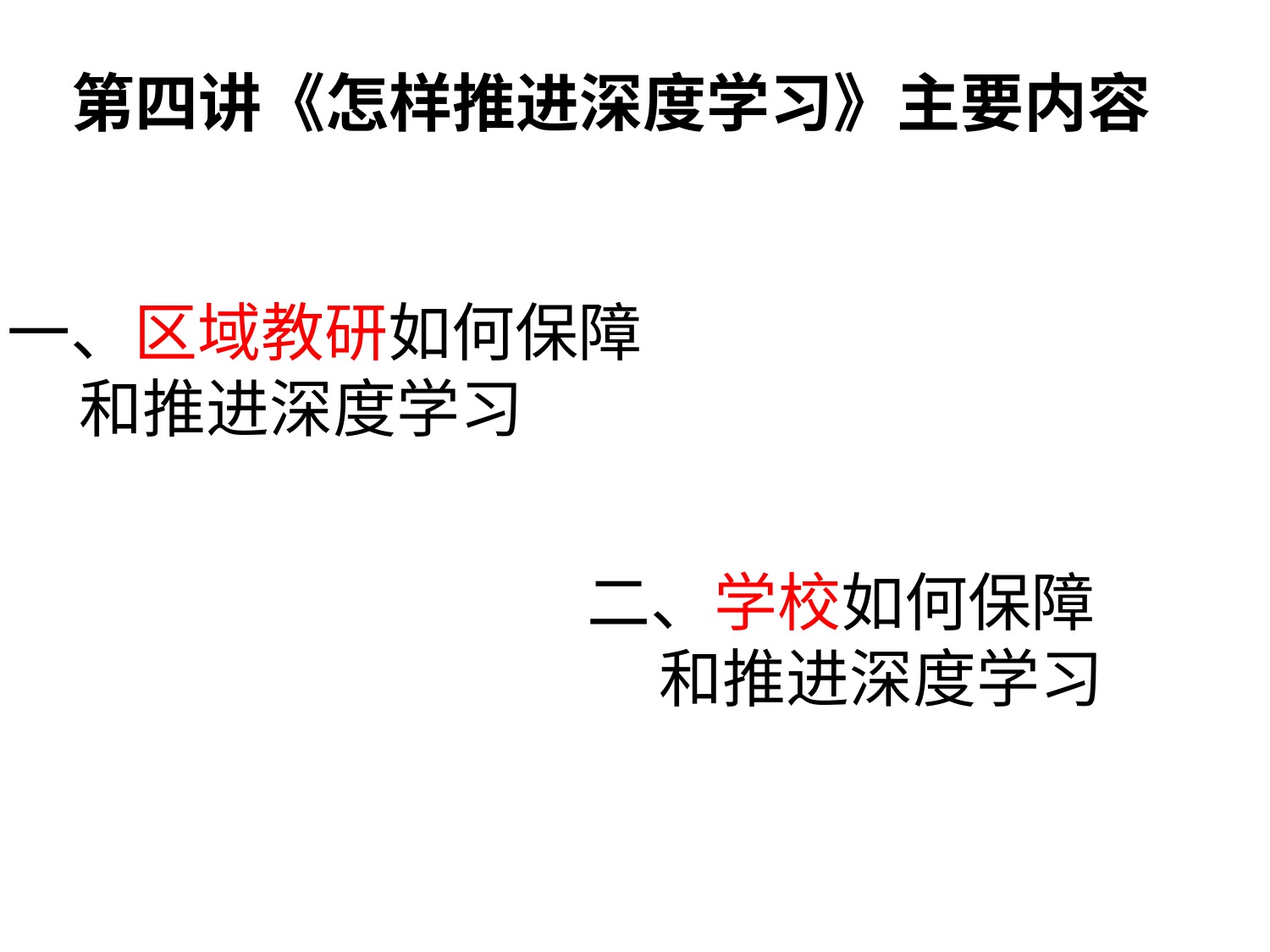

第四讲《怎样推进深度学习》主要内容
一、区域教研如何保障
    和推进深度学习
二、学校如何保障
    和推进深度学习